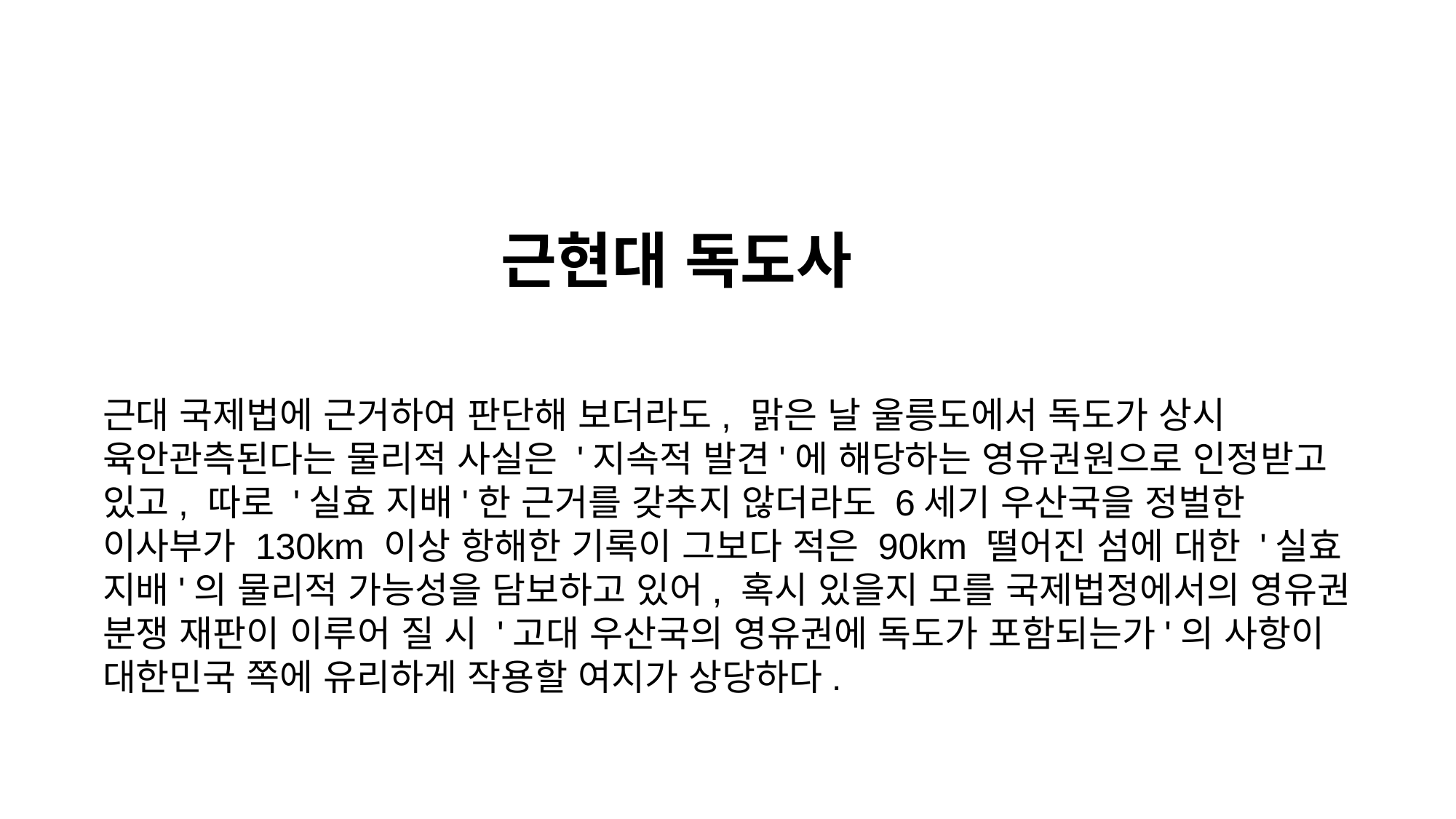

근현대 독도사
근대 국제법에 근거하여 판단해 보더라도, 맑은 날 울릉도에서 독도가 상시 육안관측된다는 물리적 사실은 '지속적 발견'에 해당하는 영유권원으로 인정받고 있고, 따로 '실효 지배'한 근거를 갖추지 않더라도 6세기 우산국을 정벌한 이사부가 130km 이상 항해한 기록이 그보다 적은 90km 떨어진 섬에 대한 '실효 지배'의 물리적 가능성을 담보하고 있어, 혹시 있을지 모를 국제법정에서의 영유권 분쟁 재판이 이루어 질 시 '고대 우산국의 영유권에 독도가 포함되는가'의 사항이 대한민국 쪽에 유리하게 작용할 여지가 상당하다.